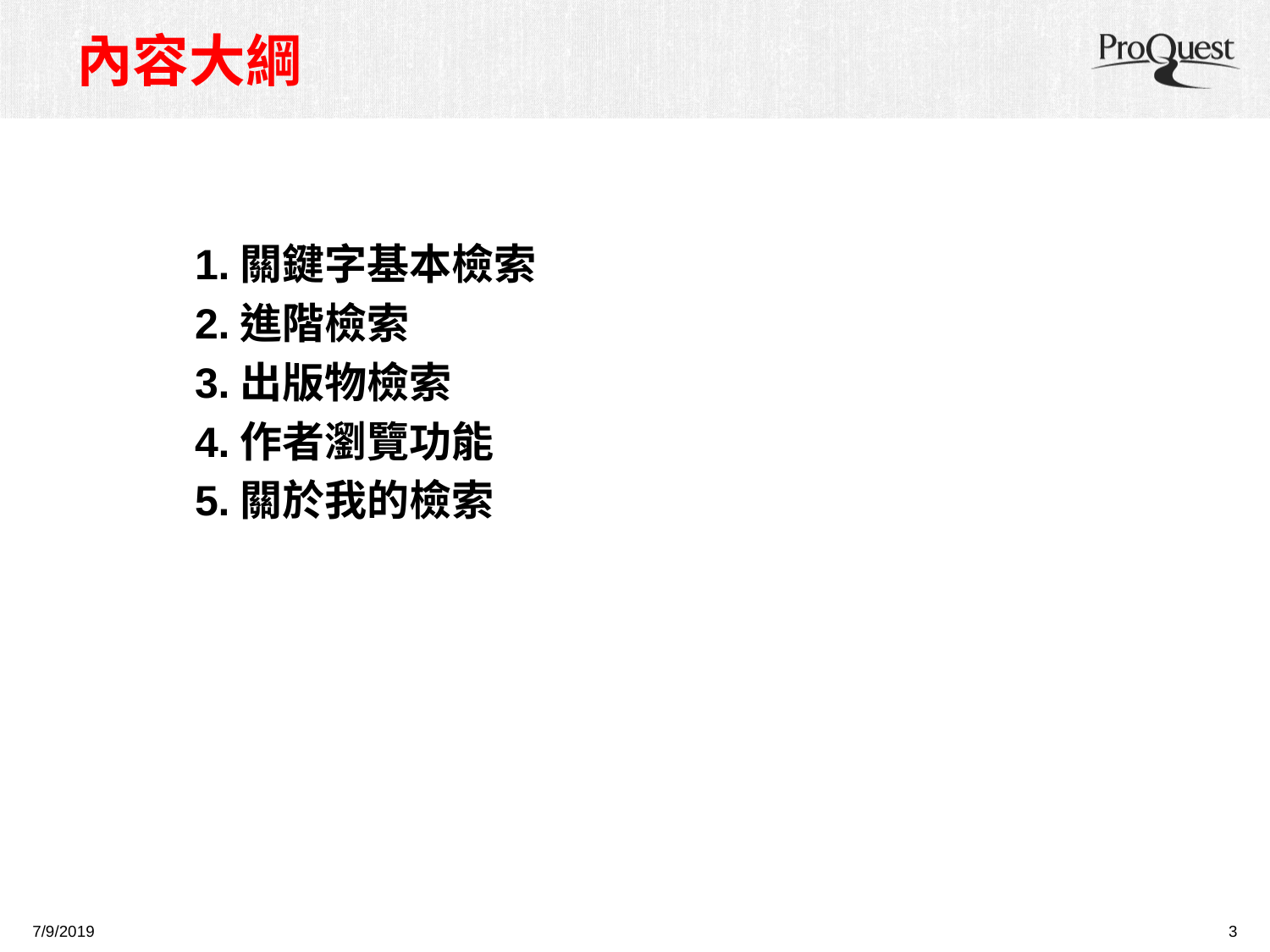

# 內容大綱

          1.關鍵字基本檢索
          2.進階檢索
          3.出版物檢索
          4.作者瀏覽功能
          5.關於我的檢索

7/9/2019

3